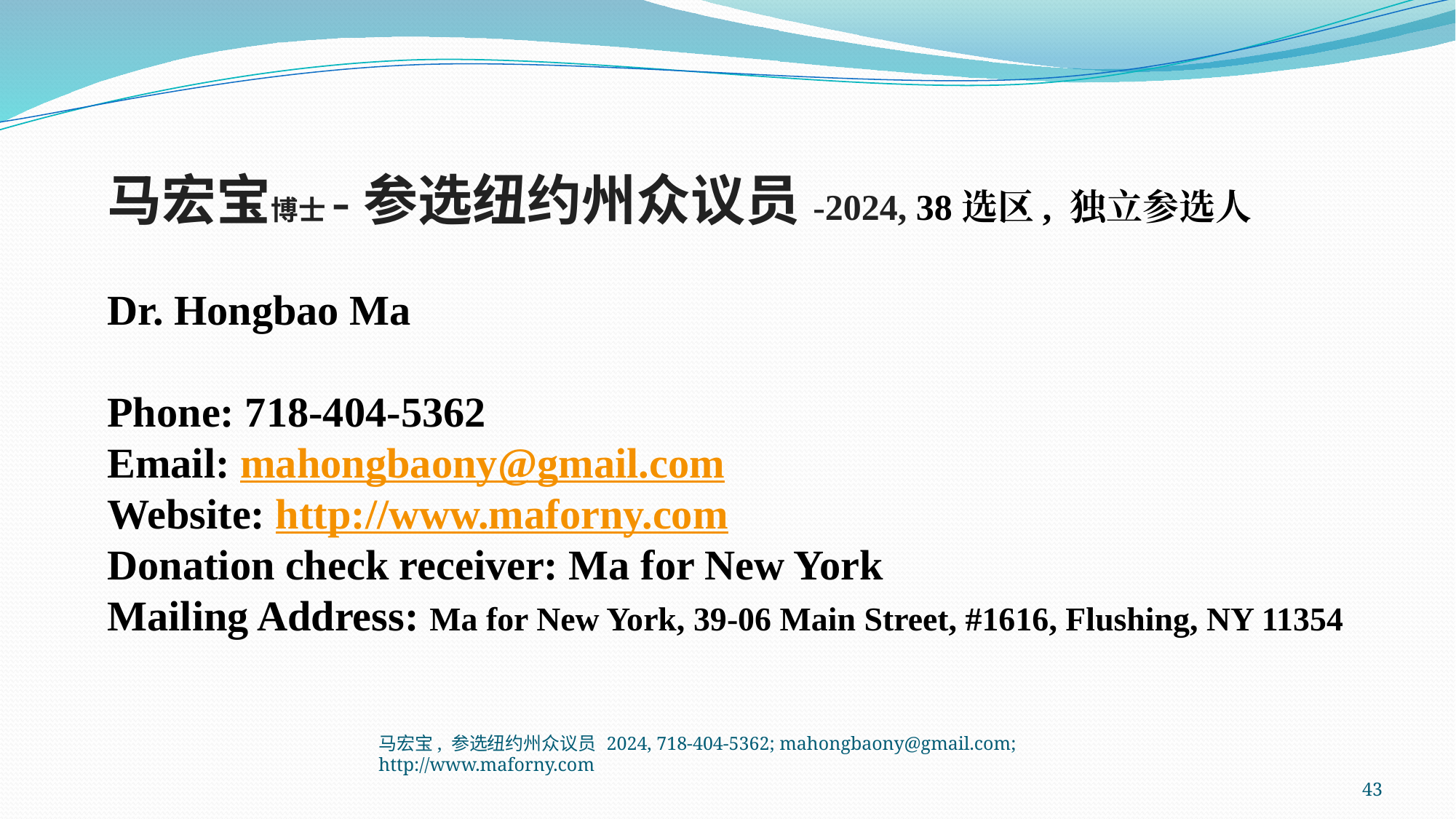

马宏宝博士-参选纽约州众议员-2024, 38选区, 独立参选人
Dr. Hongbao Ma
Phone: 718-404-5362
Email: mahongbaony@gmail.com
Website: http://www.maforny.com
Donation check receiver: Ma for New York
Mailing Address: Ma for New York, 39-06 Main Street, #1616, Flushing, NY 11354
马宏宝, 参选纽约州众议员 2024, 718-404-5362; mahongbaony@gmail.com; http://www.maforny.com
43